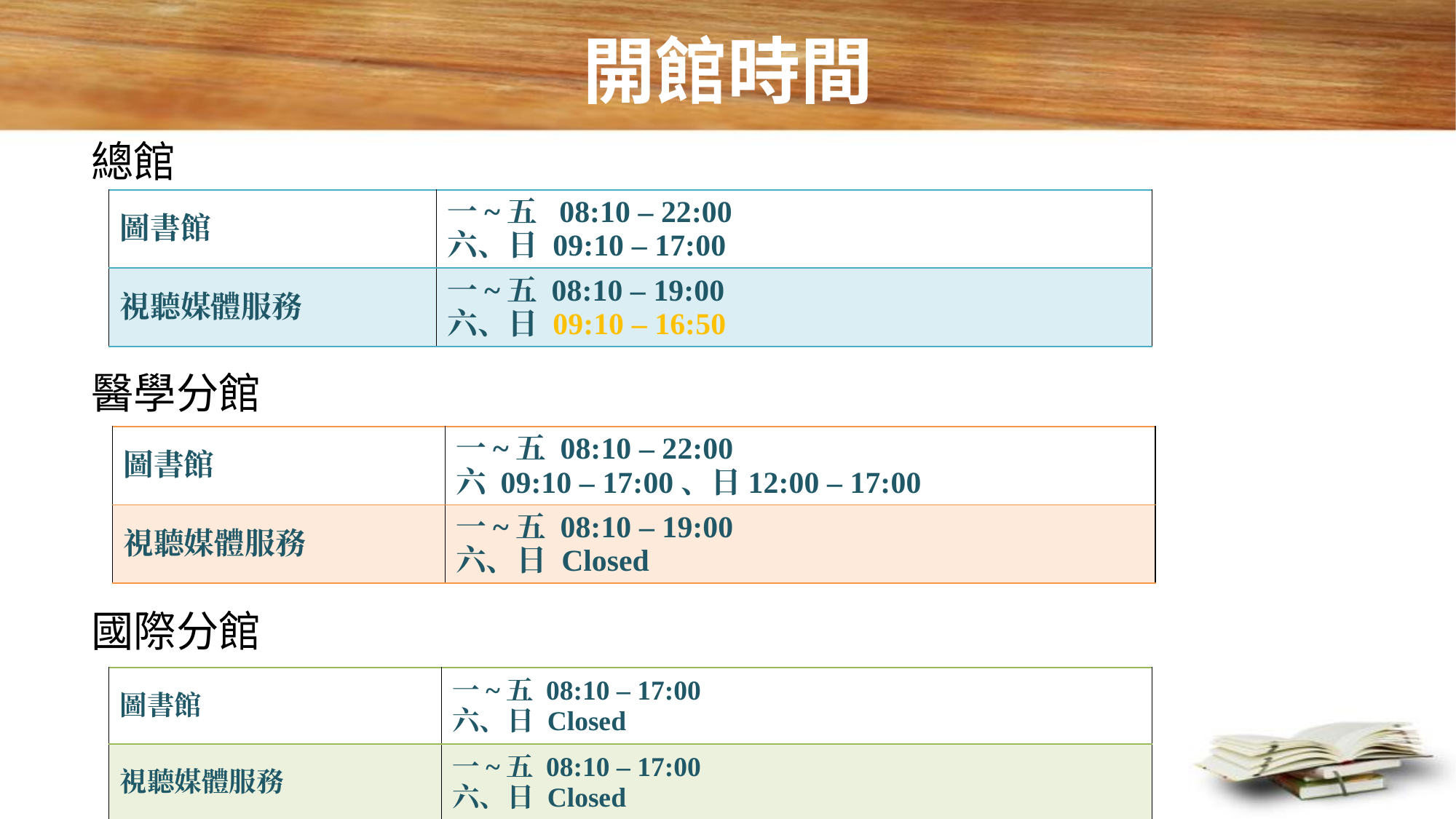

# 開館時間
  總館

  醫學分館

  國際分館

| 圖書館 | 一~五 08:10 – 22:00 六、日 09:10 – 17:00 |
| --- | --- |
| 視聽媒體服務 | 一~五 08:10 – 19:00 六、日 09:10 – 16:50 |
| 圖書館 | 一~五 08:10 – 22:00 六 09:10 – 17:00、日12:00 – 17:00 |
| --- | --- |
| 視聽媒體服務 | 一~五 08:10 – 19:00 六、日 Closed |
| 圖書館 | 一~五 08:10 – 17:00 六、日 Closed |
| --- | --- |
| 視聽媒體服務 | 一~五 08:10 – 17:00 六、日 Closed |